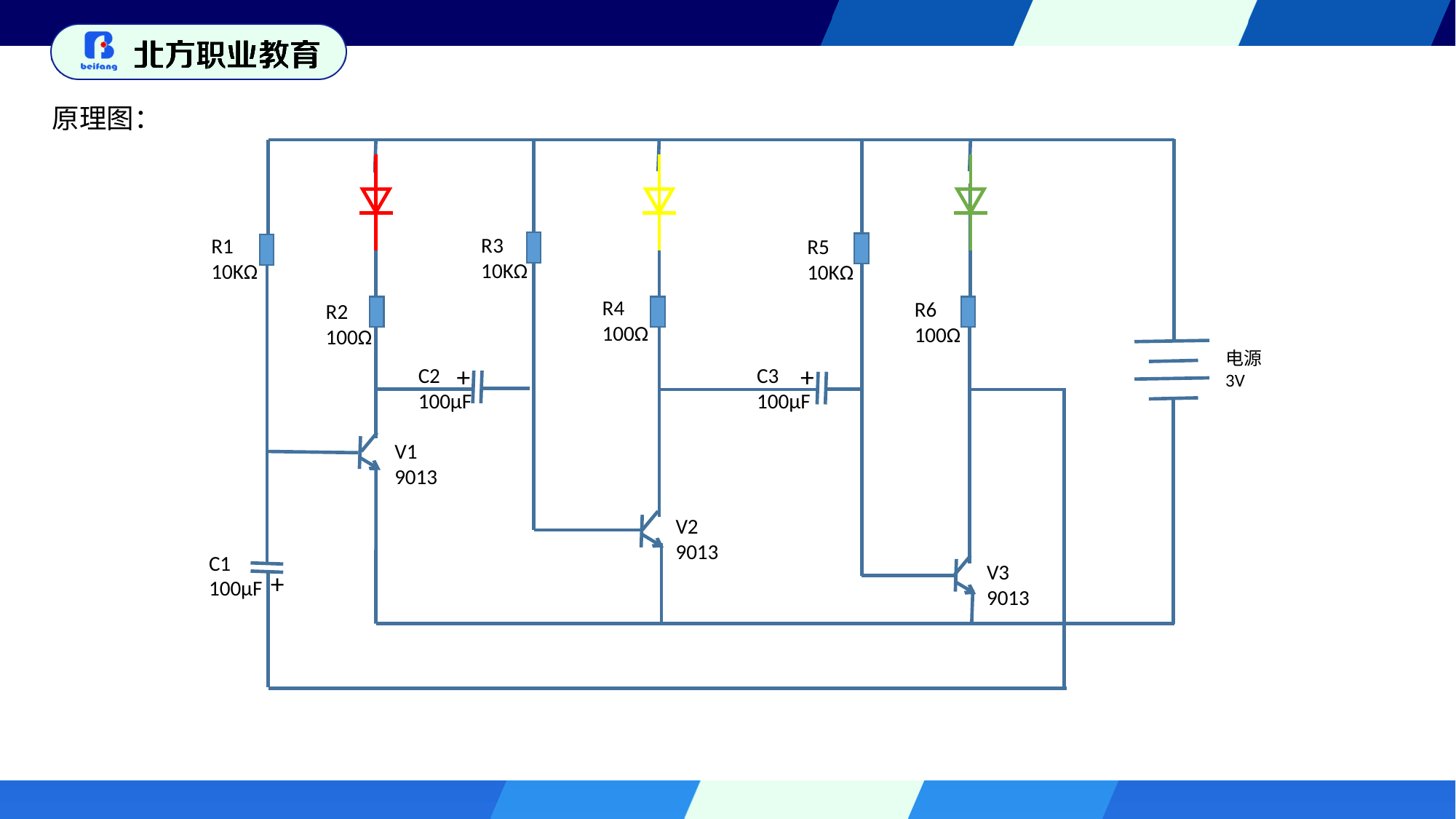

原理图：

R3
10KΩ
R1
10KΩ
R5
10KΩ

R4
100Ω
R6
100Ω
R2
100Ω

电源
3V
+
+
C2
100μF
C3
100μF
V1
9013
V2
9013
C1
100μF
V3
9013
+